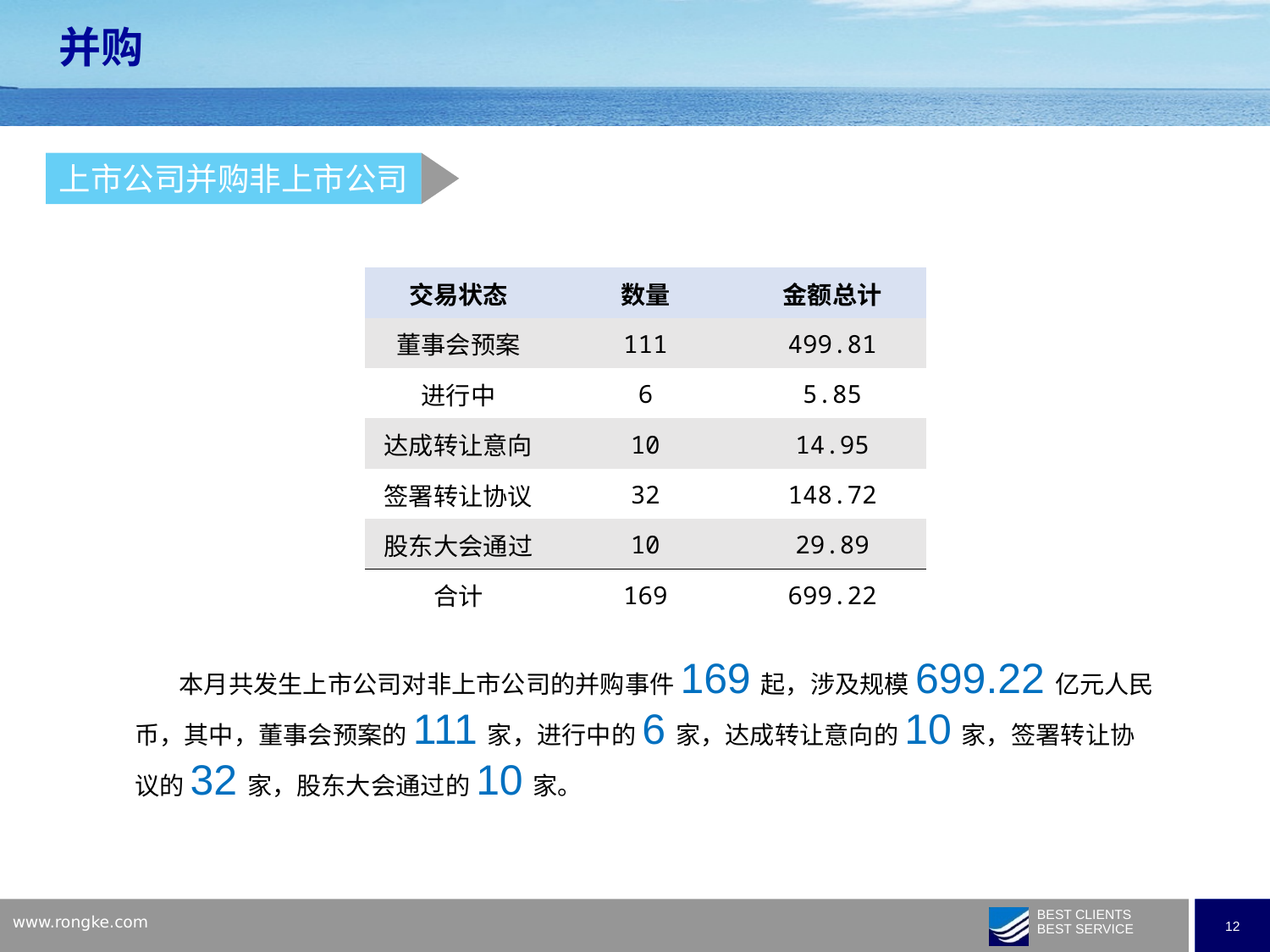

并购
上市公司并购非上市公司

| 交易状态 | 数量 | 金额总计 |
| --- | --- | --- |
| 董事会预案 | 111 | 499.81 |
| 进行中 | 6 | 5.85 |
| 达成转让意向 | 10 | 14.95 |
| 签署转让协议 | 32 | 148.72 |
| 股东大会通过 | 10 | 29.89 |
| 合计 | 169 | 699.22 |
       本月共发生上市公司对非上市公司的并购事件169起，涉及规模699.22亿元人民币，其中，董事会预案的111家，进行中的6家，达成转让意向的10家，签署转让协议的32家，股东大会通过的10家。